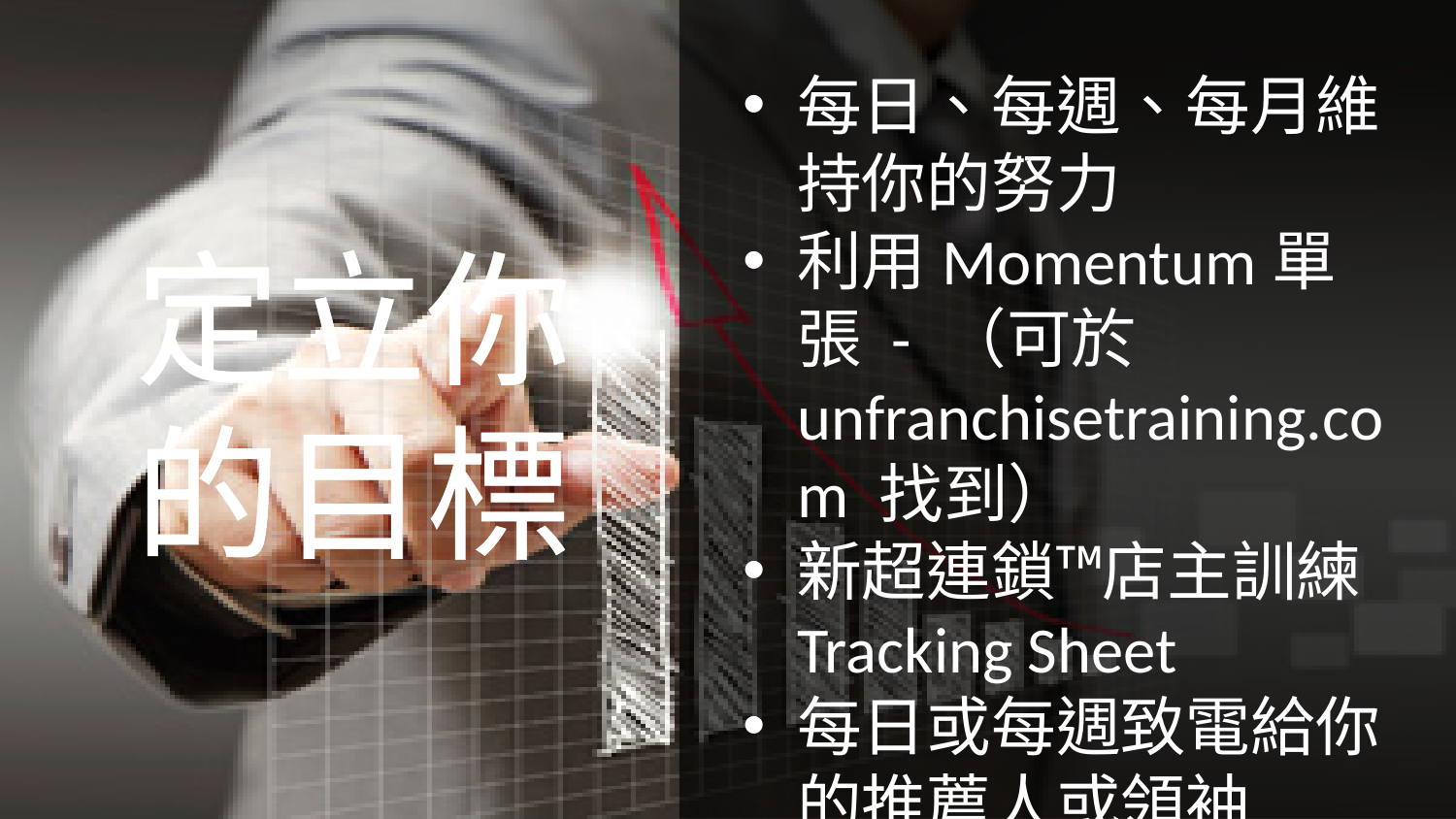

每日、每週、每月維持你的努力
利用Momentum單張 - （可於unfranchisetraining.com 找到）
新超連鎖™店主訓練Tracking Sheet
每日或每週致電給你的推薦人或領袖
你每日踏出的一小步，會累積成你想要的。
定立你的目標